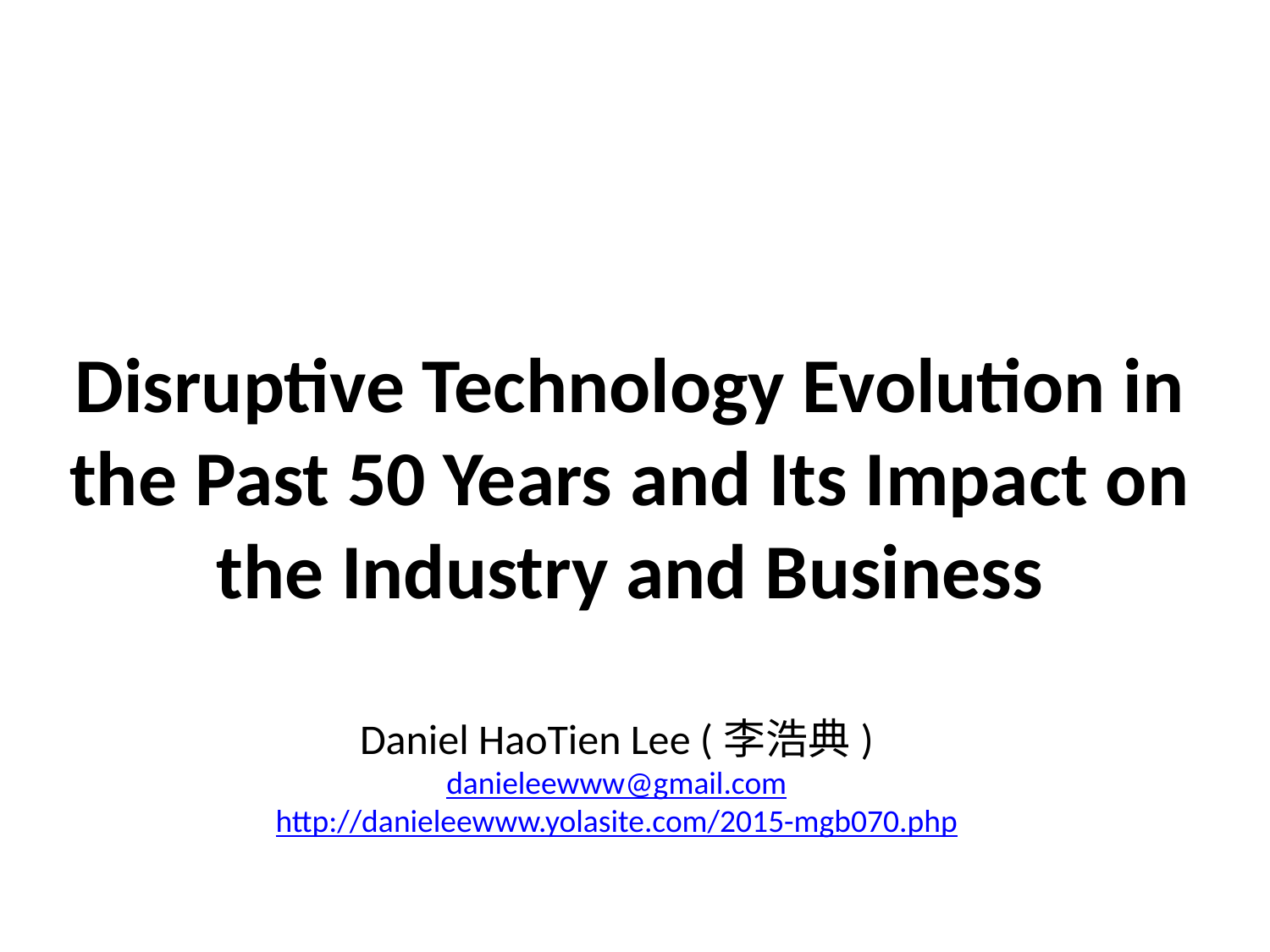

# Disruptive Technology Evolution in the Past 50 Years and Its Impact on the Industry and Business
Daniel HaoTien Lee (李浩典)
danieleewww@gmail.com
http://danieleewww.yolasite.com/2015-mgb070.php